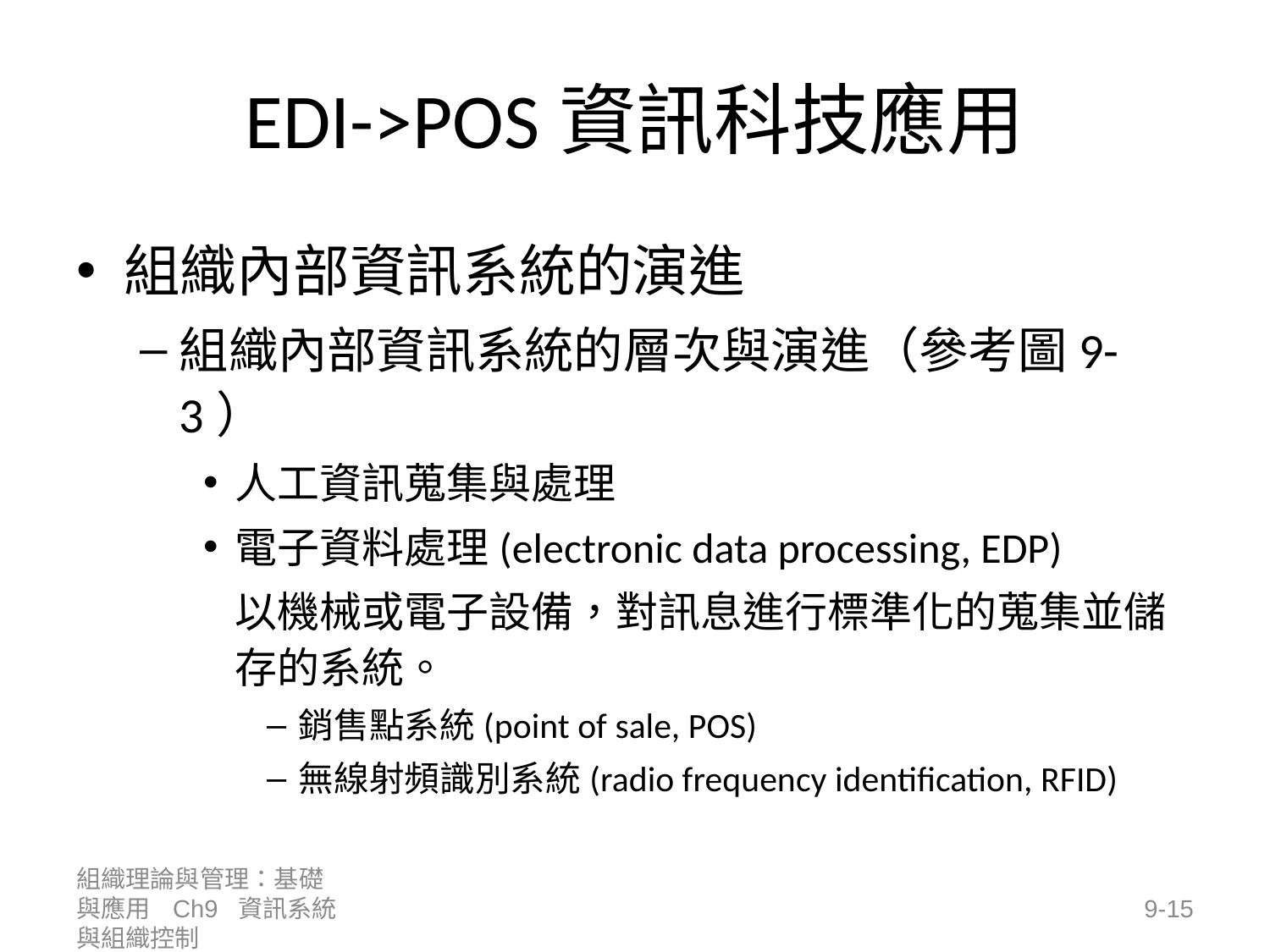

# EDI->POS資訊科技應用
組織內部資訊系統的演進
組織內部資訊系統的層次與演進（參考圖9-3）
人工資訊蒐集與處理
電子資料處理(electronic data processing, EDP)
	以機械或電子設備，對訊息進行標準化的蒐集並儲存的系統。
銷售點系統(point of sale, POS)
無線射頻識別系統(radio frequency identification, RFID)
組織理論與管理：基礎與應用   Ch9  資訊系統與組織控制
9-15